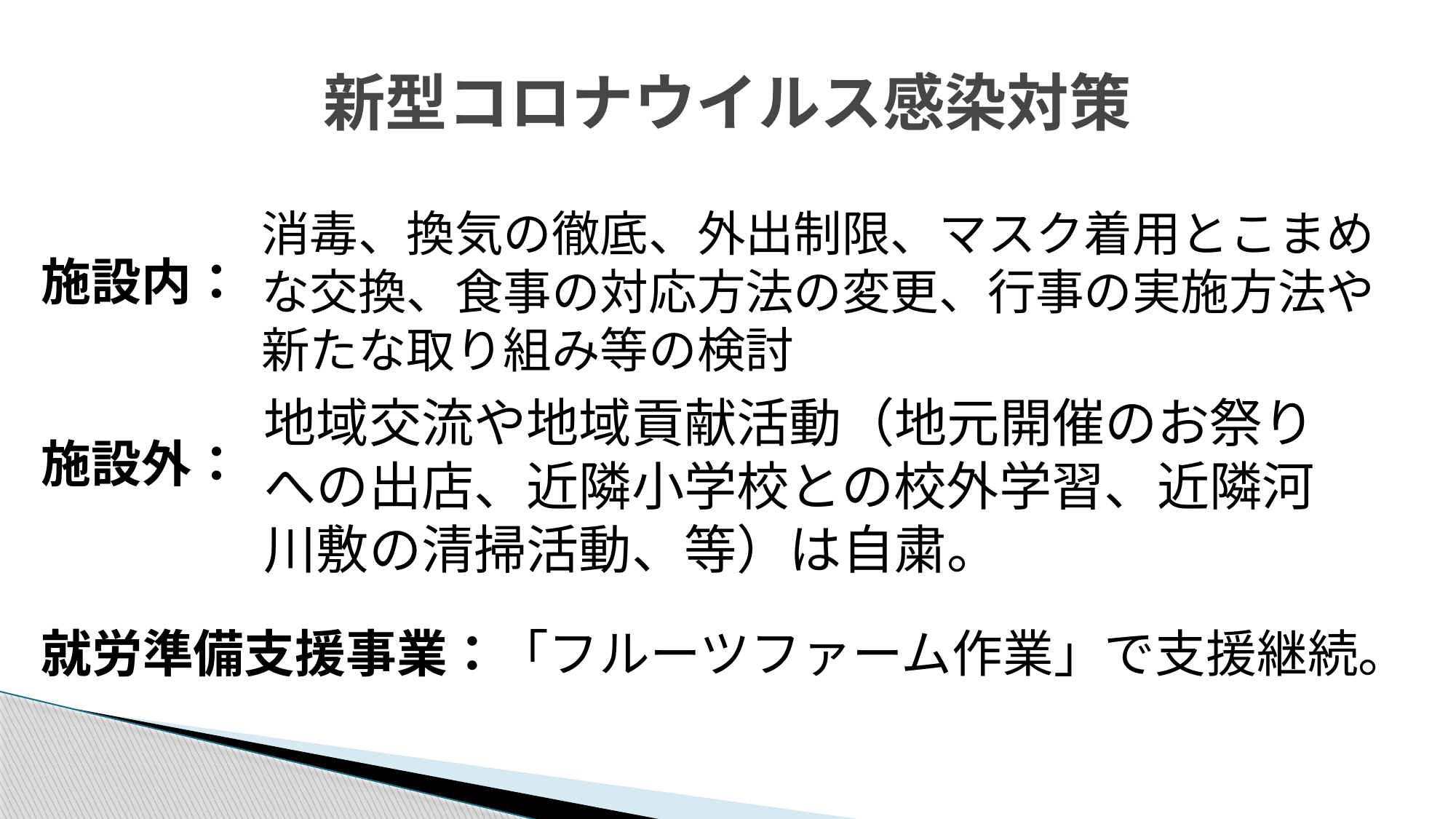

# 新型コロナウイルス感染対策

消毒、換気の徹底、外出制限、マスク着用とこまめな交換、食事の対応方法の変更、行事の実施方法や新たな取り組み等の検討

施設内：
地域交流や地域貢献活動（地元開催のお祭りへの出店、近隣小学校との校外学習、近隣河川敷の清掃活動、等）は自粛。

施設外：

就労準備支援事業：「フルーツファーム作業」で支援継続。